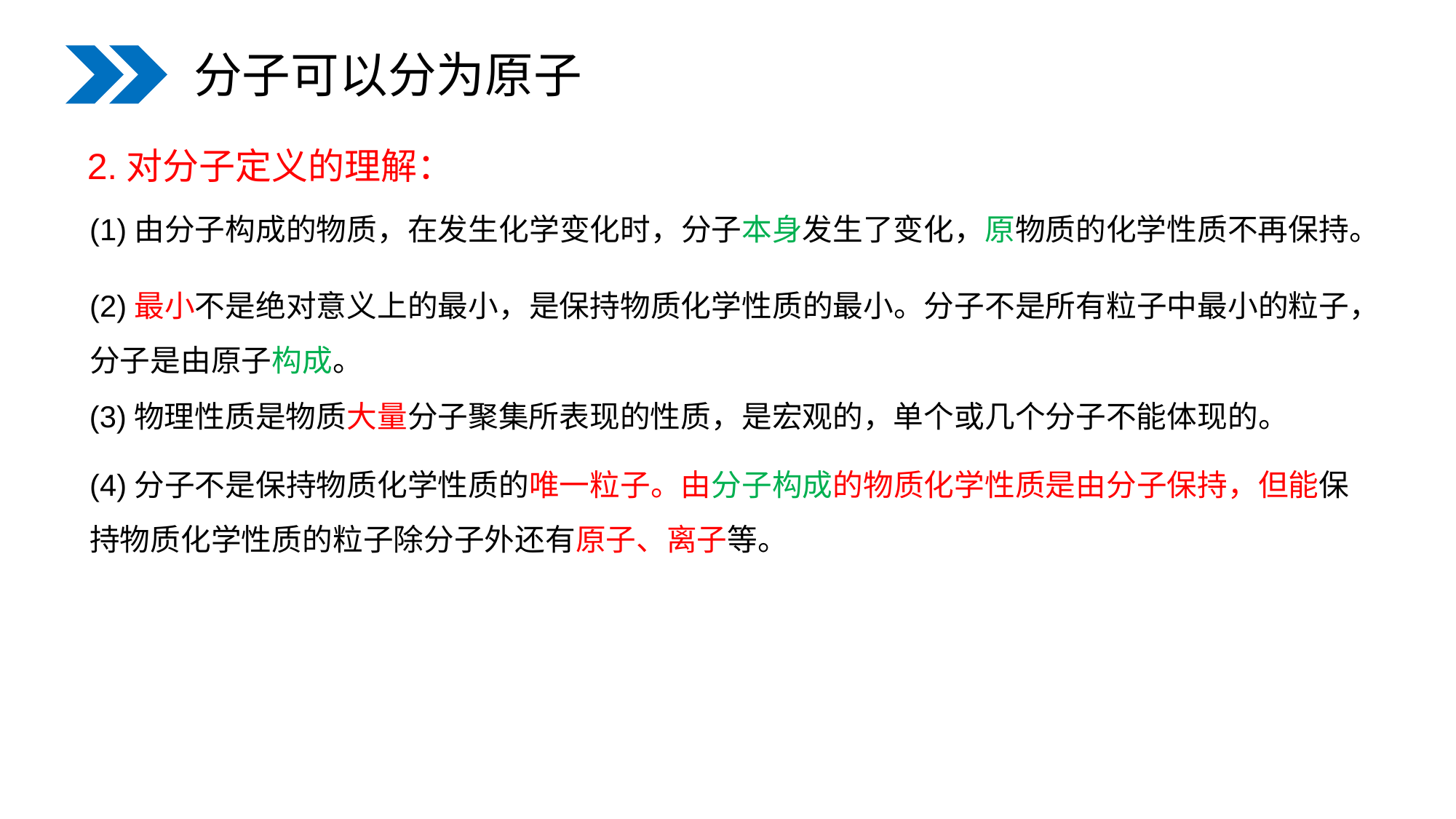

分子可以分为原子
2.对分子定义的理解：
(1)由分子构成的物质，在发生化学变化时，分子本身发生了变化，原物质的化学性质不再保持。
(2)最小不是绝对意义上的最小，是保持物质化学性质的最小。分子不是所有粒子中最小的粒子，分子是由原子构成。

(3)物理性质是物质大量分子聚集所表现的性质，是宏观的，单个或几个分子不能体现的。
(4)分子不是保持物质化学性质的唯一粒子。由分子构成的物质化学性质是由分子保持，但能保持物质化学性质的粒子除分子外还有原子、离子等。